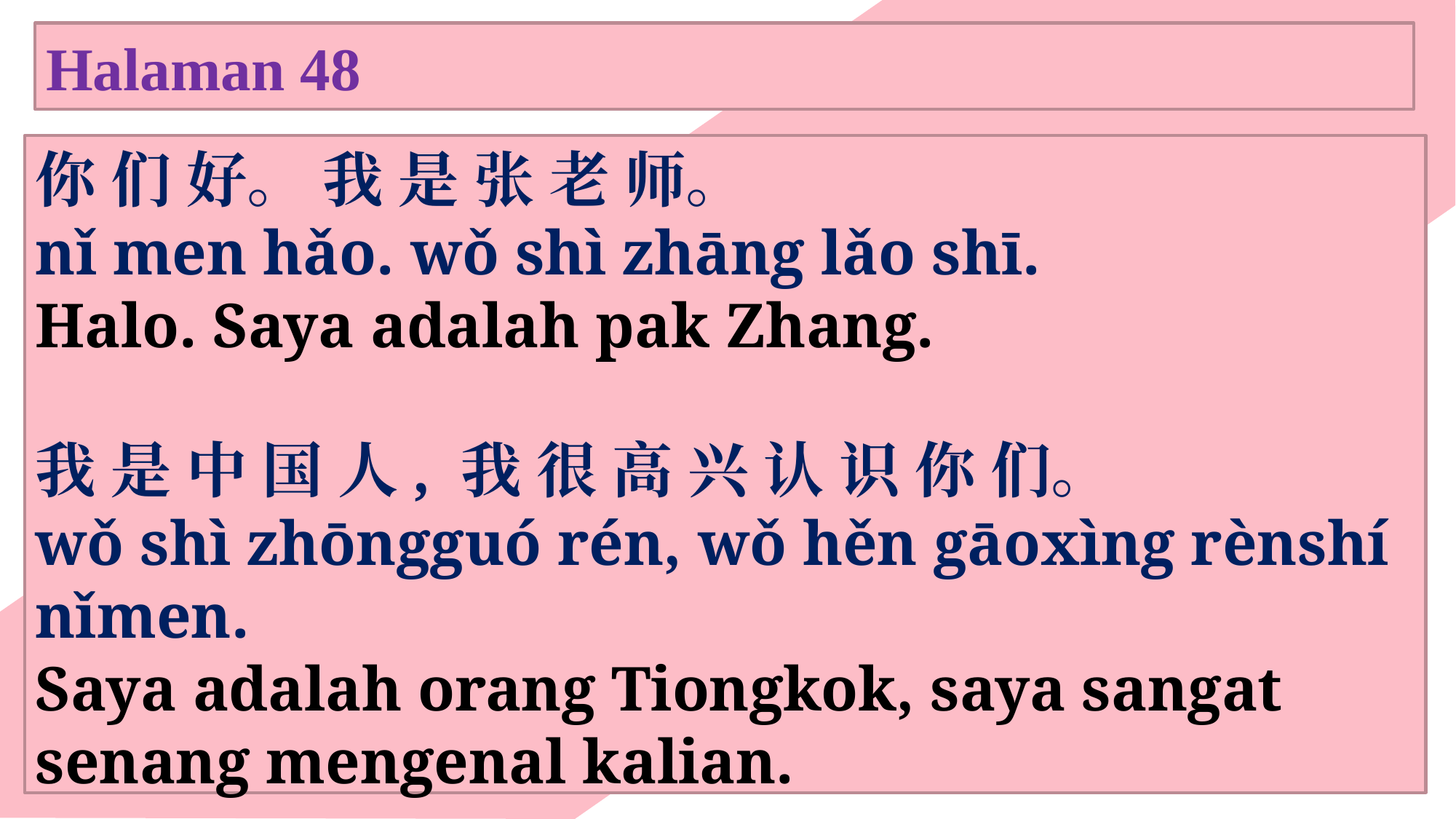

Halaman 48
你 们 好。 我 是 张 老 师。
nǐ men hǎo. wǒ shì zhāng lǎo shī.
Halo. Saya adalah pak Zhang.

我 是 中 国 人, 我 很 高 兴 认 识 你 们。
wǒ shì zhōngguó rén, wǒ hěn gāoxìng rènshí nǐmen.
Saya adalah orang Tiongkok, saya sangat senang mengenal kalian.